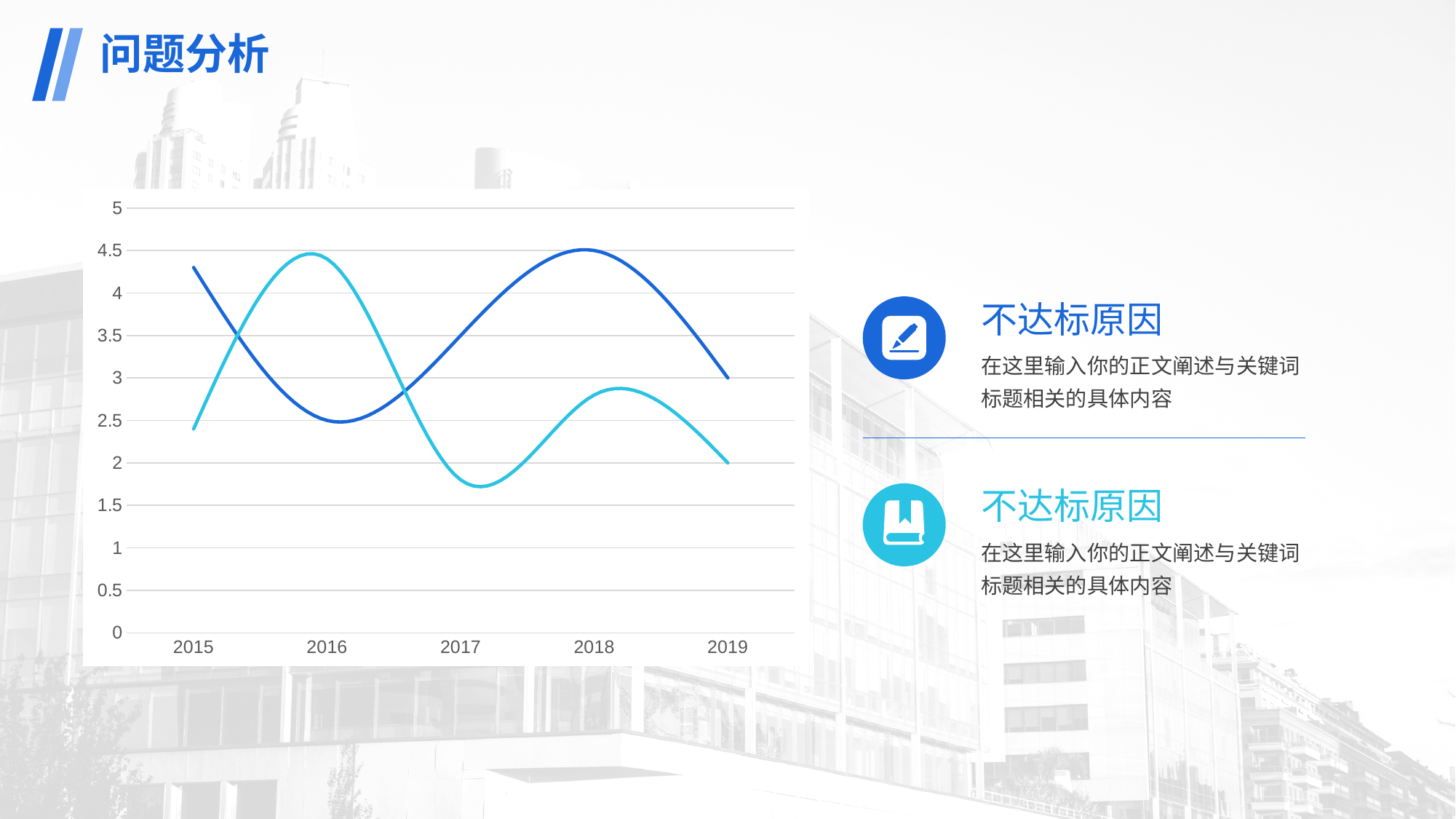

问题分析

### Chart

| Category | Series 1 | Series 2 |
|---|---|---|
| 2015 | 4.3 | 2.4 |
| 2016 | 2.5 | 4.4 |
| 2017 | 3.5 | 1.8 |
| 2018 | 4.5 | 2.8 |
| 2019 | 3.0 | 2.0 |
不达标原因

在这里输入你的正文阐述与关键词标题相关的具体内容

不达标原因

在这里输入你的正文阐述与关键词标题相关的具体内容